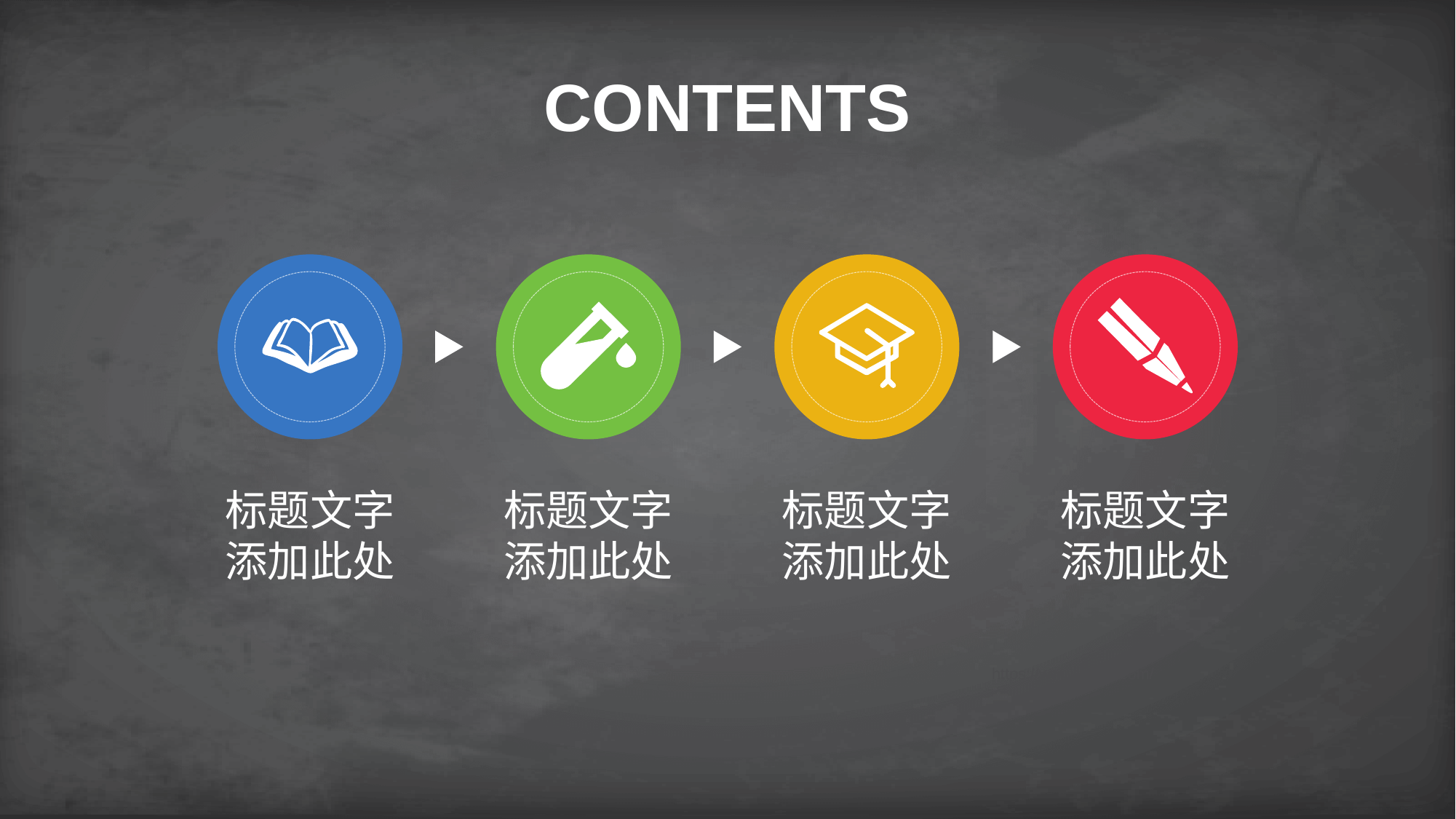

CONTENTS

标题文字
添加此处
标题文字
添加此处
标题文字
添加此处
标题文字
添加此处
https://www.ypppt.com/